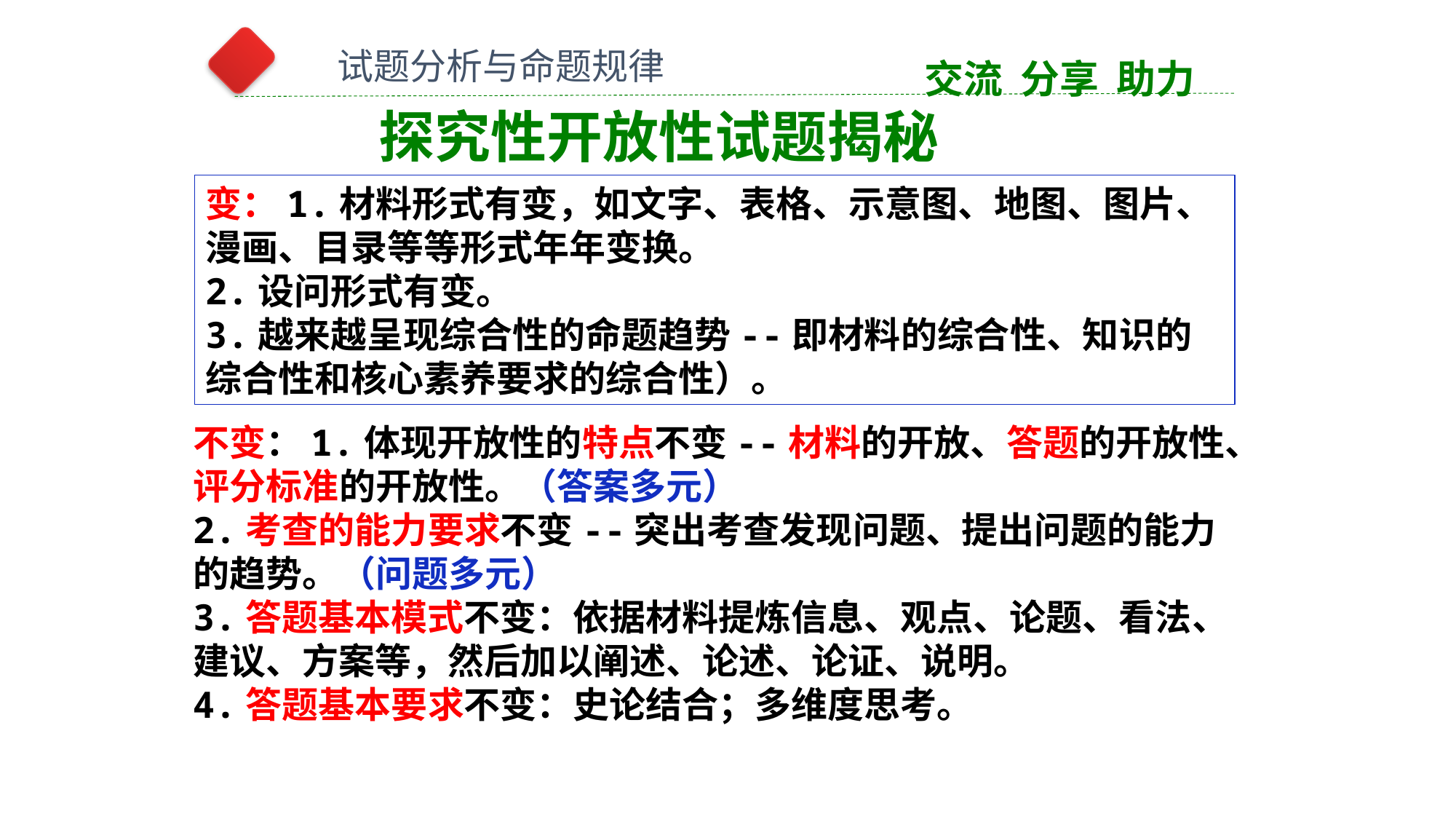

试题分析与命题规律
交流  分享  助力
探究性开放性试题揭秘
变：1.材料形式有变，如文字、表格、示意图、地图、图片、漫画、目录等等形式年年变换。
2.设问形式有变。
3.越来越呈现综合性的命题趋势--即材料的综合性、知识的综合性和核心素养要求的综合性）。
不变：1.体现开放性的特点不变--材料的开放、答题的开放性、评分标准的开放性。（答案多元）
2.考查的能力要求不变--突出考查发现问题、提出问题的能力的趋势。（问题多元）
3.答题基本模式不变：依据材料提炼信息、观点、论题、看法、建议、方案等，然后加以阐述、论述、论证、说明。
4.答题基本要求不变：史论结合；多维度思考。